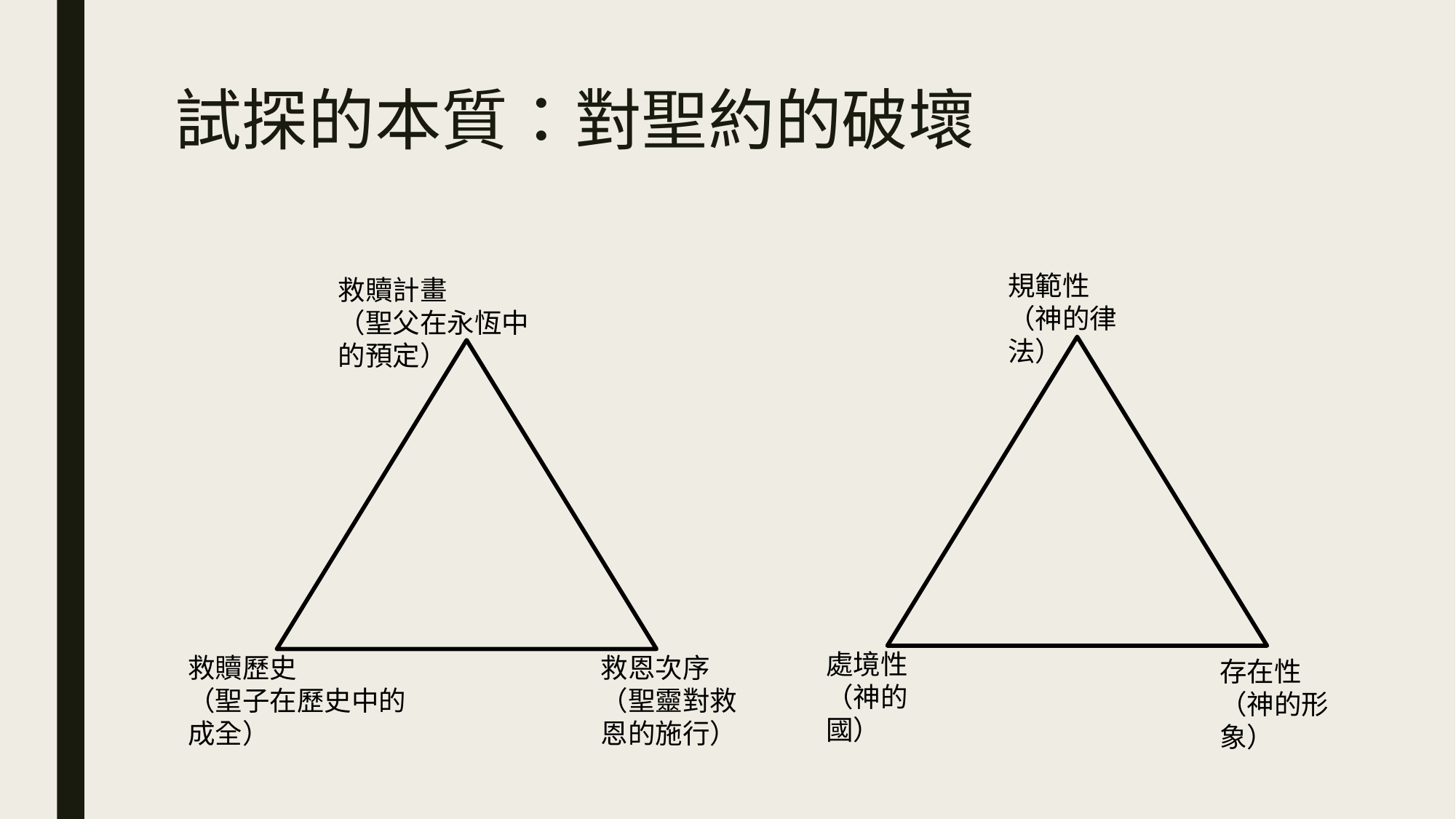

# 試探的本質：對聖約的破壞

規範性  （神的律法）
救贖計畫
（聖父在永恆中的預定）

處境性（神的國）
救贖歷史         （聖子在歷史中的成全）
救恩次序（聖靈對救恩的施行）
存在性   （神的形象）